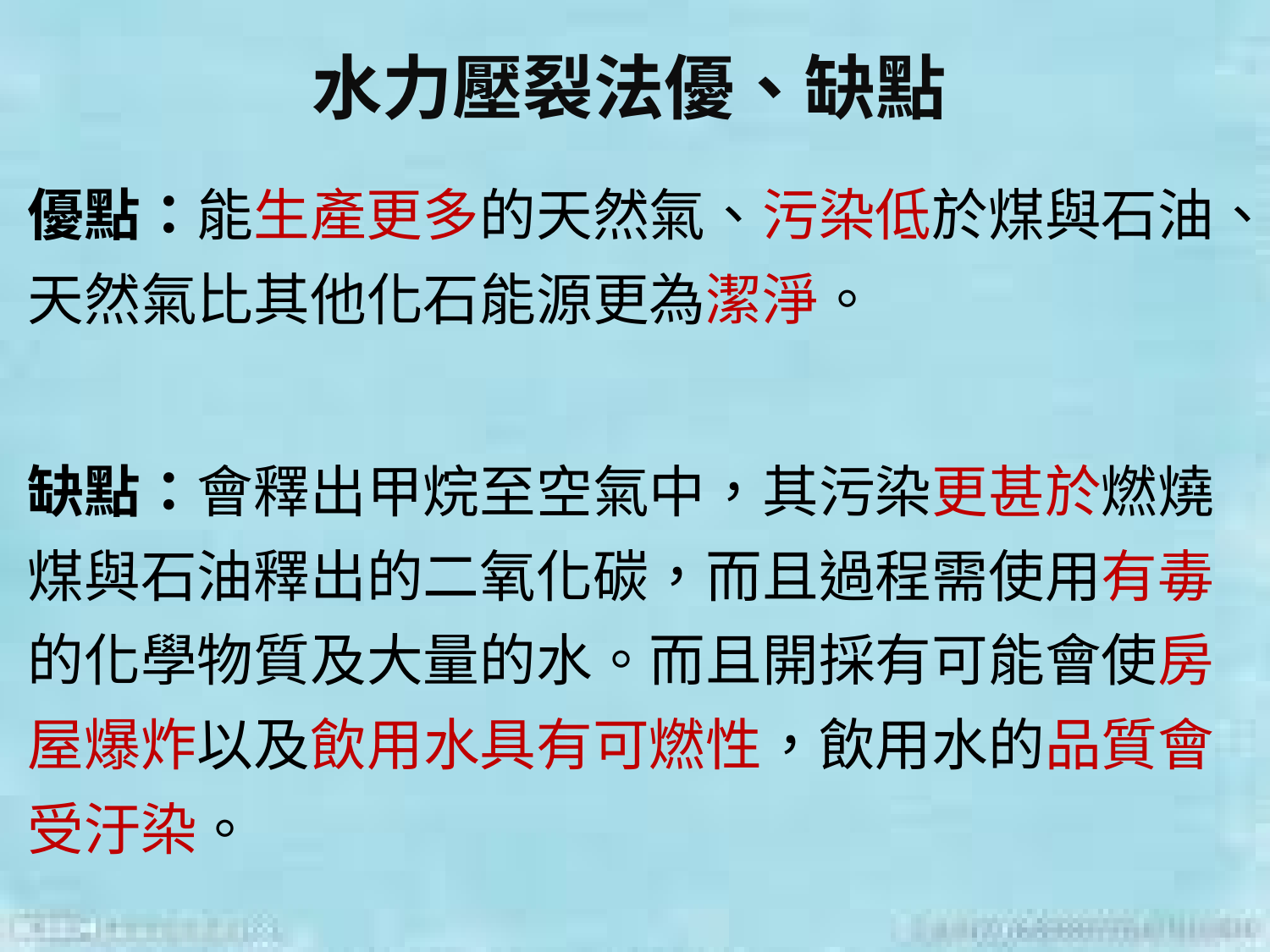

水力壓裂法優、缺點
優點：能生產更多的天然氣、污染低於煤與石油、天然氣比其他化石能源更為潔淨。

缺點：會釋出甲烷至空氣中，其污染更甚於燃燒煤與石油釋出的二氧化碳，而且過程需使用有毒的化學物質及大量的水。而且開採有可能會使房屋爆炸以及飲用水具有可燃性，飲用水的品質會受汙染。